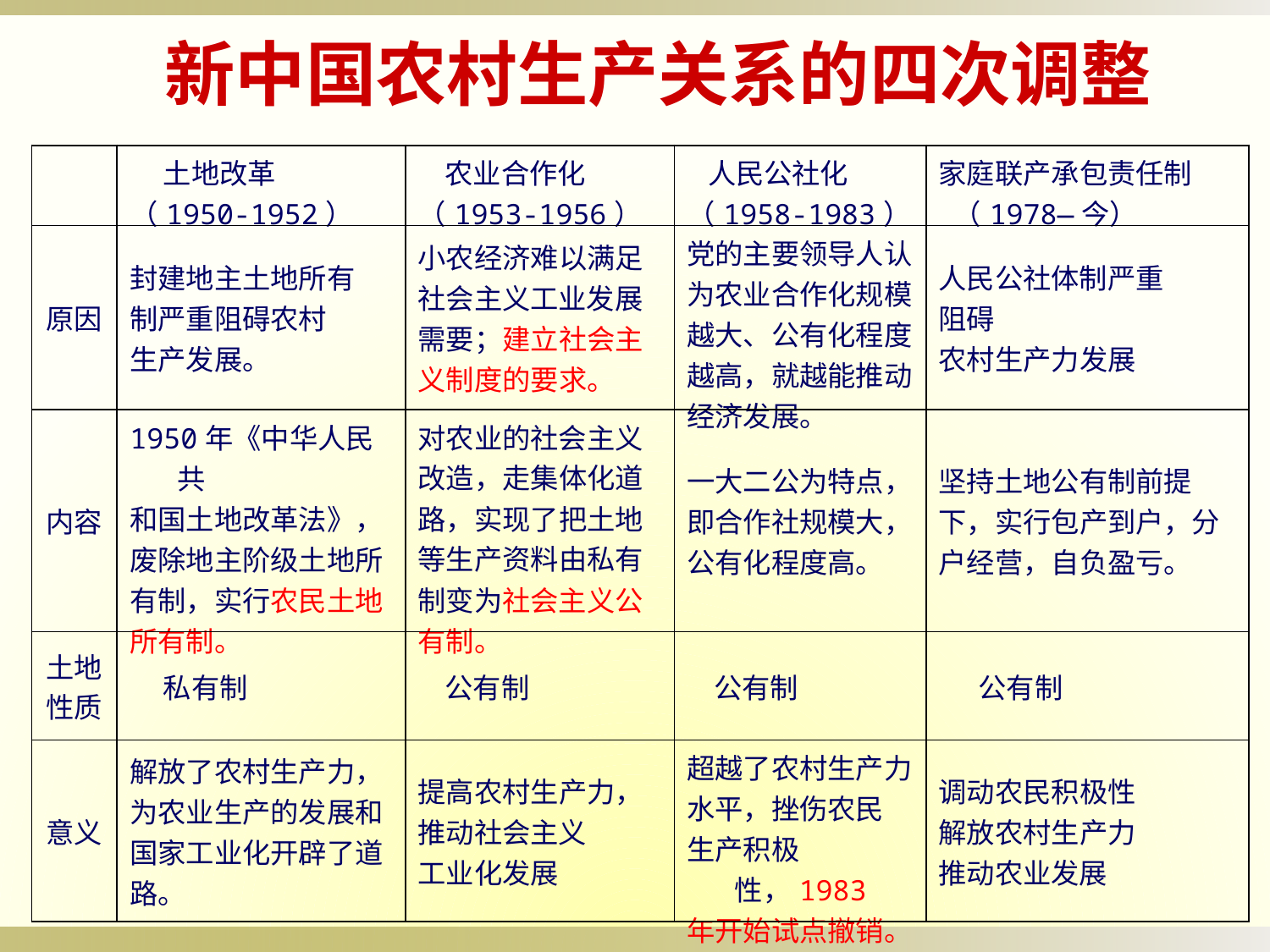

新中国农村生产关系的四次调整
|  | 土地改革 （1950-1952） | 农业合作化 （1953-1956） | 人民公社化 （1958-1983） | 家庭联产承包责任制 （1978—今） |
| --- | --- | --- | --- | --- |
| 原因 | 封建地主土地所有 制严重阻碍农村 生产发展。 | 小农经济难以满足 社会主义工业发展 需要；建立社会主 义制度的要求。 | 党的主要领导人认 为农业合作化规模 越大、公有化程度 越高，就越能推动 经济发展。 | 人民公社体制严重 阻碍 农村生产力发展 |
| 内容 | 1950年《中华人民共 和国土地改革法》， 废除地主阶级土地所 有制，实行农民土地 所有制。 | 对农业的社会主义 改造，走集体化道 路，实现了把土地 等生产资料由私有 制变为社会主义公 有制。 | 一大二公为特点， 即合作社规模大， 公有化程度高。 | 坚持土地公有制前提 下，实行包产到户，分 户经营，自负盈亏。 |
| 土地 性质 | 私有制 | 公有制 | 公有制 | 公有制 |
| 意义 | 解放了农村生产力， 为农业生产的发展和 国家工业化开辟了道 路。 | 提高农村生产力， 推动社会主义 工业化发展 | 超越了农村生产力 水平，挫伤农民 生产积极性，1983 年开始试点撤销。 | 调动农民积极性 解放农村生产力 推动农业发展 |